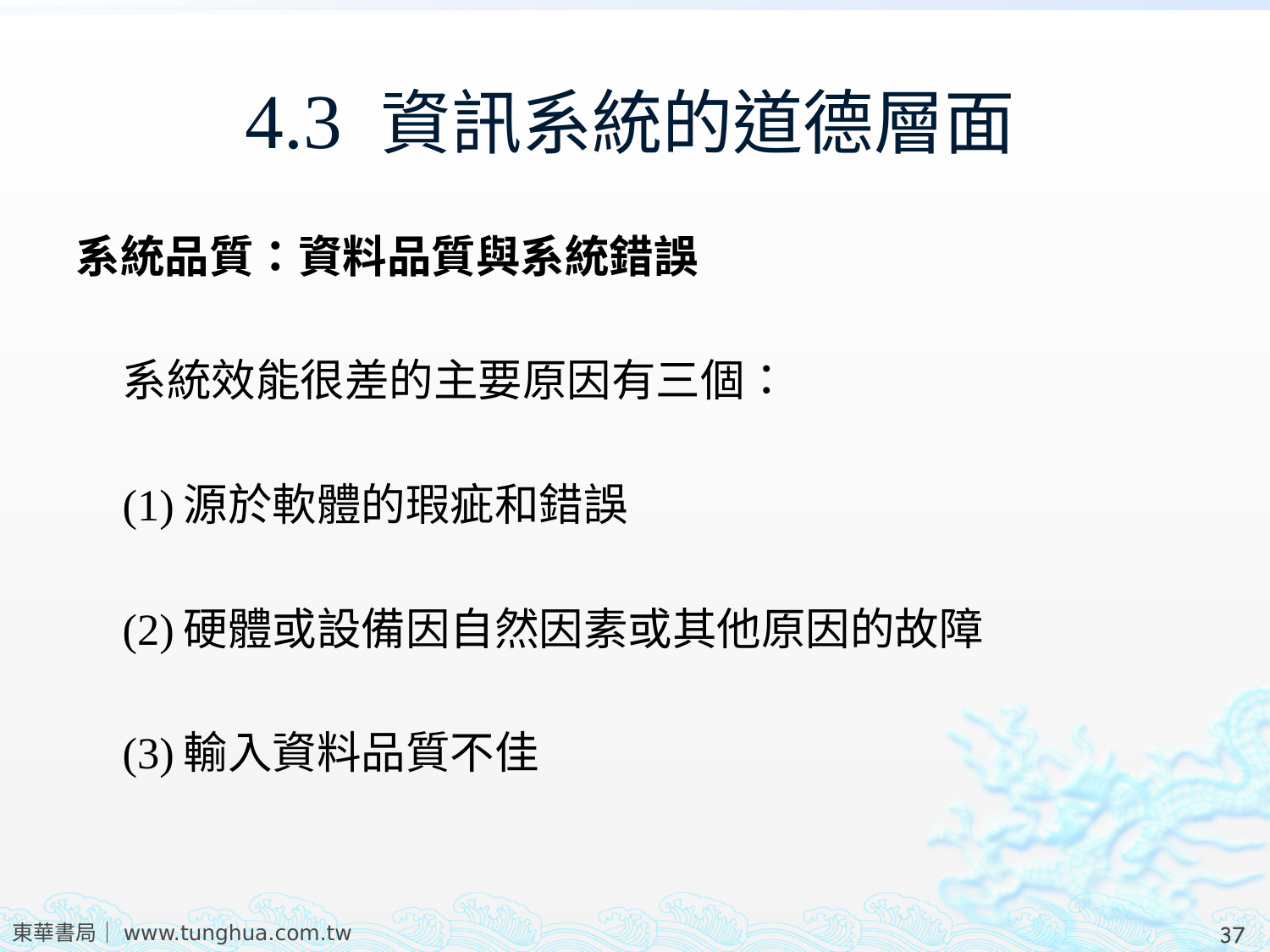

# 4.3 資訊系統的道德層面
系統品質：資料品質與系統錯誤

	系統效能很差的主要原因有三個：

	(1)源於軟體的瑕疵和錯誤

	(2)硬體或設備因自然因素或其他原因的故障

	(3)輸入資料品質不佳